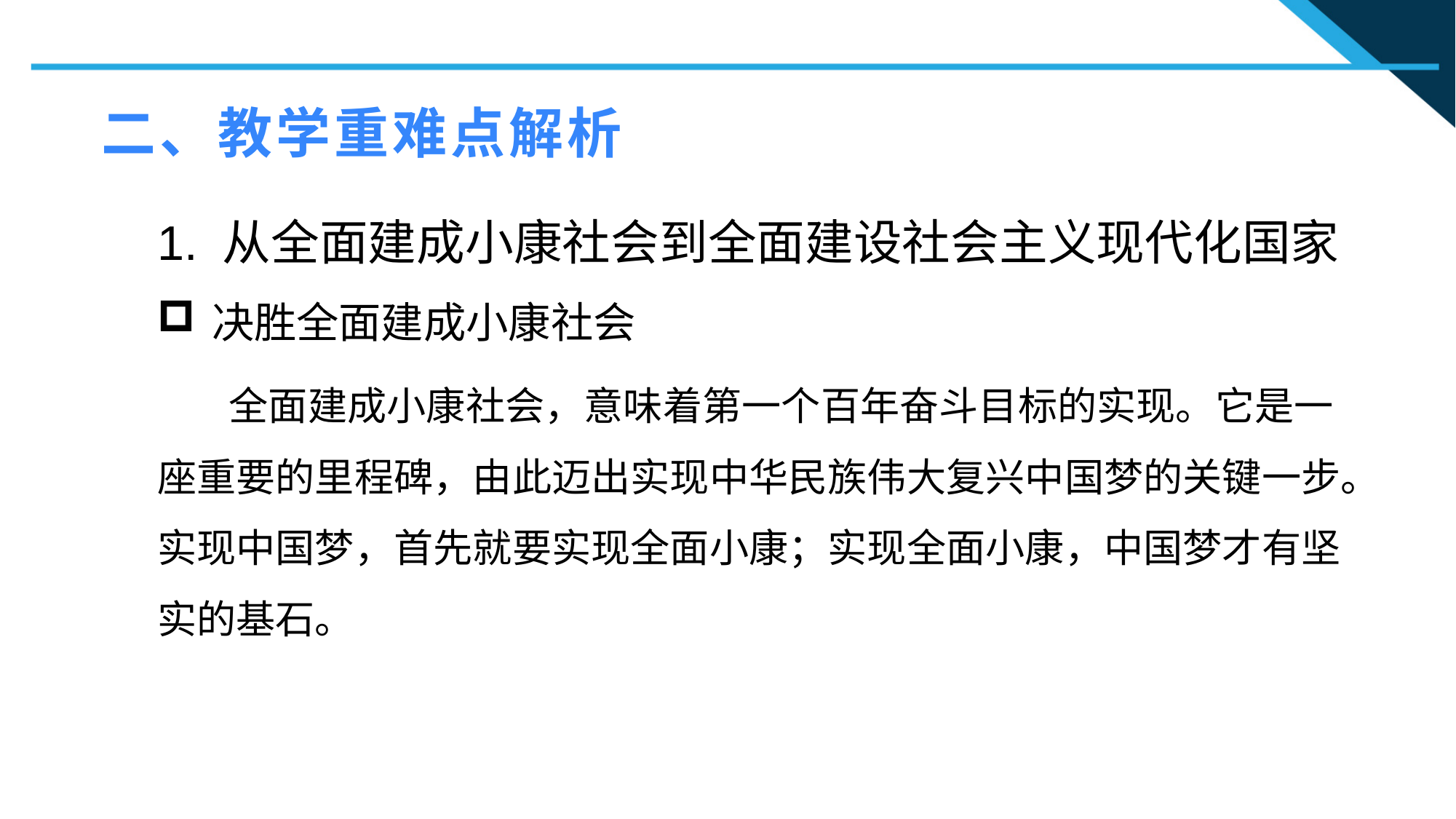

二、教学重难点解析
1. 从全面建成小康社会到全面建设社会主义现代化国家
决胜全面建成小康社会
1
       全面建成小康社会，意味着第一个百年奋斗目标的实现。它是一座重要的里程碑，由此迈出实现中华民族伟大复兴中国梦的关键一步。实现中国梦，首先就要实现全面小康；实现全面小康，中国梦才有坚实的基石。
2
2
n